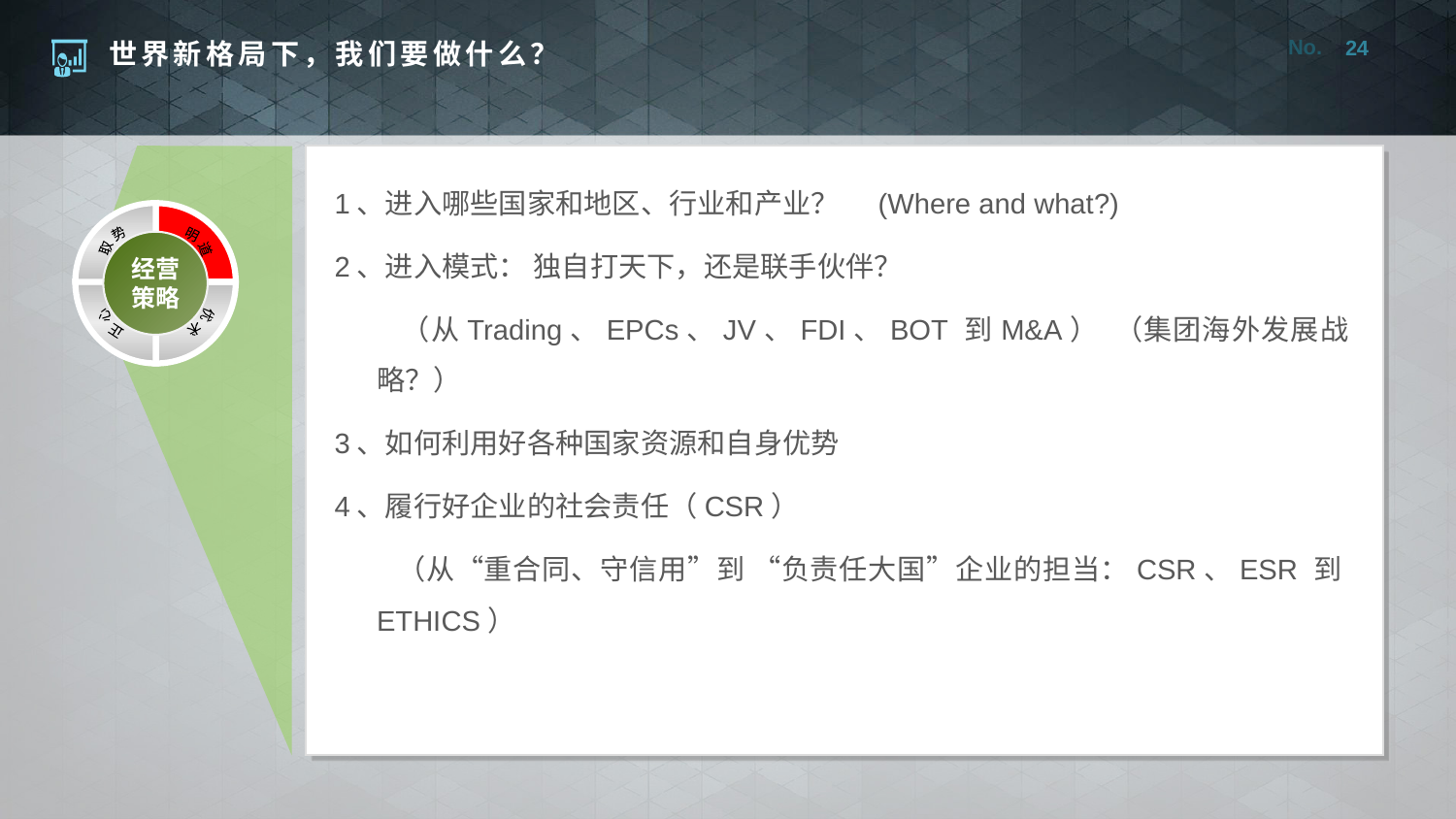

24

1、进入哪些国家和地区、行业和产业？     (Where and what?)
2、进入模式： 独自打天下，还是联手伙伴？
        （从Trading、EPCs、JV、FDI、BOT 到M&A）  （集团海外发展战略？）
3、如何利用好各种国家资源和自身优势
4、履行好企业的社会责任（CSR）
        （从“重合同、守信用”到 “负责任大国”企业的担当：CSR、ESR 到ETHICS）

取  势
明  道
经营
策略
优  术
正  心